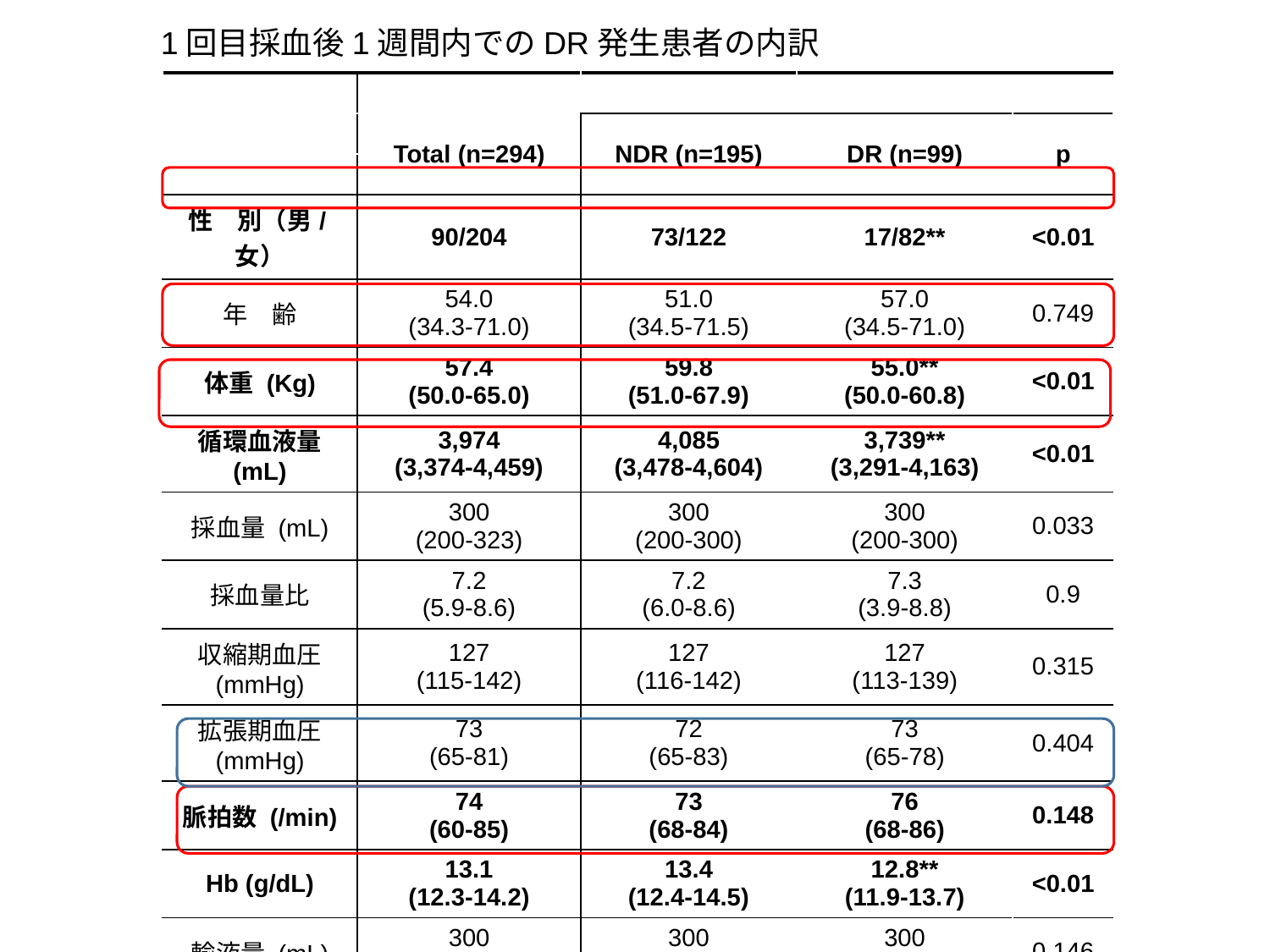

# 1回目採血後1週間内でのDR発生患者の内訳
|  |  |  |  |  |
| --- | --- | --- | --- | --- |
|  | Total (n=294) | NDR (n=195) | DR (n=99) | p |
|  |  |  |  |  |
| 性　別（男/女） | 90/204 | 73/122 | 17/82\*\* | <0.01 |
| 年　齢 | 54.0 (34.3-71.0) | 51.0 (34.5-71.5) | 57.0 (34.5-71.0) | 0.749 |
| 体重 (Kg) | 57.4 (50.0-65.0) | 59.8 (51.0-67.9) | 55.0\*\* (50.0-60.8) | <0.01 |
| 循環血液量 (mL) | 3,974 (3,374-4,459) | 4,085 (3,478-4,604) | 3,739\*\* (3,291-4,163) | <0.01 |
| 採血量 (mL) | 300 (200-323) | 300 (200-300) | 300 (200-300) | 0.033 |
| 採血量比 | 7.2 (5.9-8.6) | 7.2 (6.0-8.6) | 7.3 (3.9-8.8) | 0.9 |
| 収縮期血圧 (mmHg) | 127 (115-142) | 127 (116-142) | 127 (113-139) | 0.315 |
| 拡張期血圧 (mmHg) | 73 (65-81) | 72 (65-83) | 73 (65-78) | 0.404 |
| 脈拍数 (/min) | 74 (60-85) | 73 (68-84) | 76 (68-86) | 0.148 |
| Hb (g/dL) | 13.1 (12.3-14.2) | 13.4 (12.4-14.5) | 12.8\*\* (11.9-13.7) | <0.01 |
| 輸液量 (mL) | 300 (200-300) | 300 (200-300) | 300 (200-300) | 0.146 |